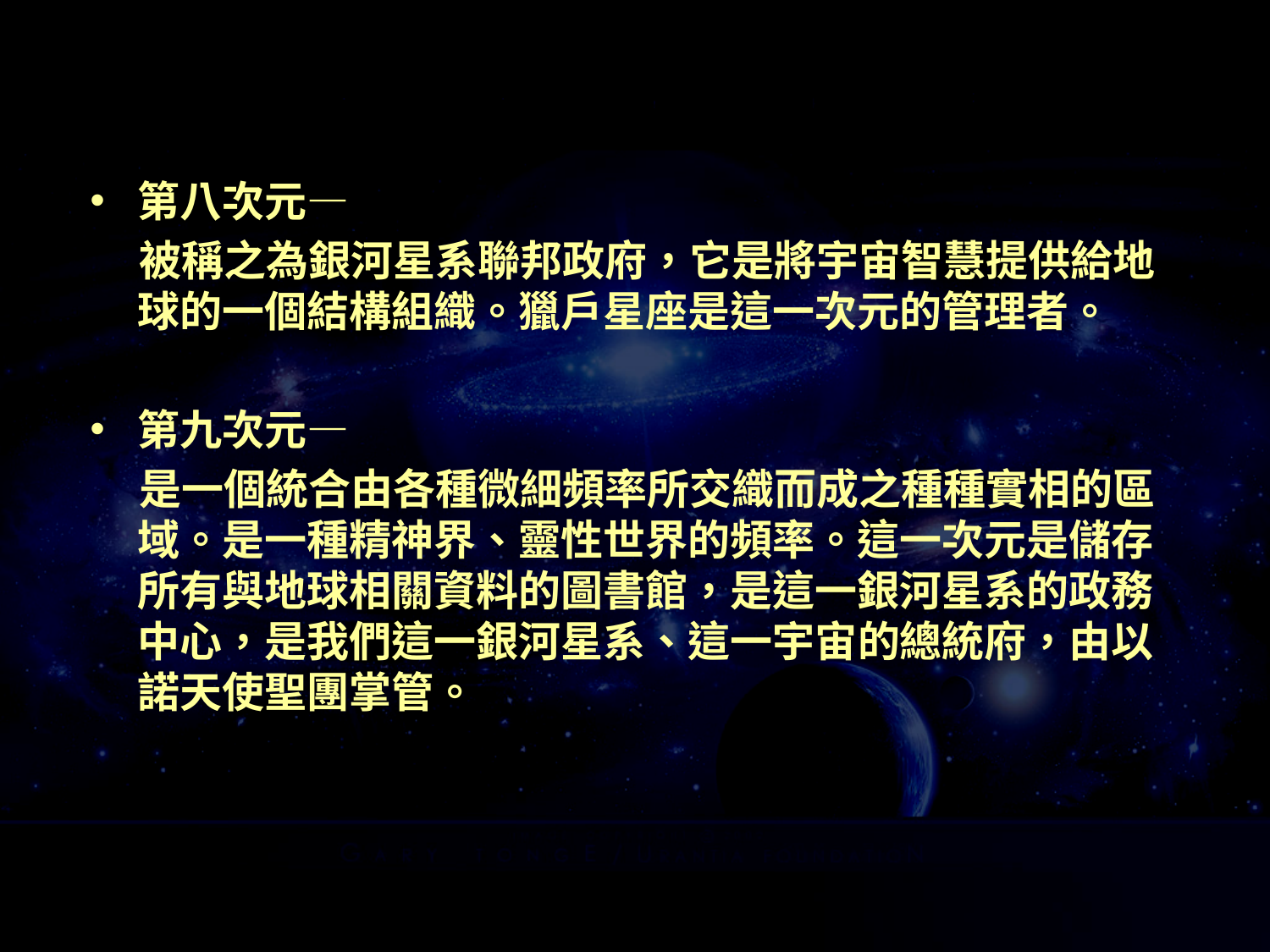

第八次元—
被稱之為銀河星系聯邦政府，它是將宇宙智慧提供給地球的一個結構組織。獵戶星座是這一次元的管理者。

第九次元—
是一個統合由各種微細頻率所交織而成之種種實相的區域。是一種精神界、靈性世界的頻率。這一次元是儲存所有與地球相關資料的圖書館，是這一銀河星系的政務中心，是我們這一銀河星系、這一宇宙的總統府，由以諾天使聖團掌管。